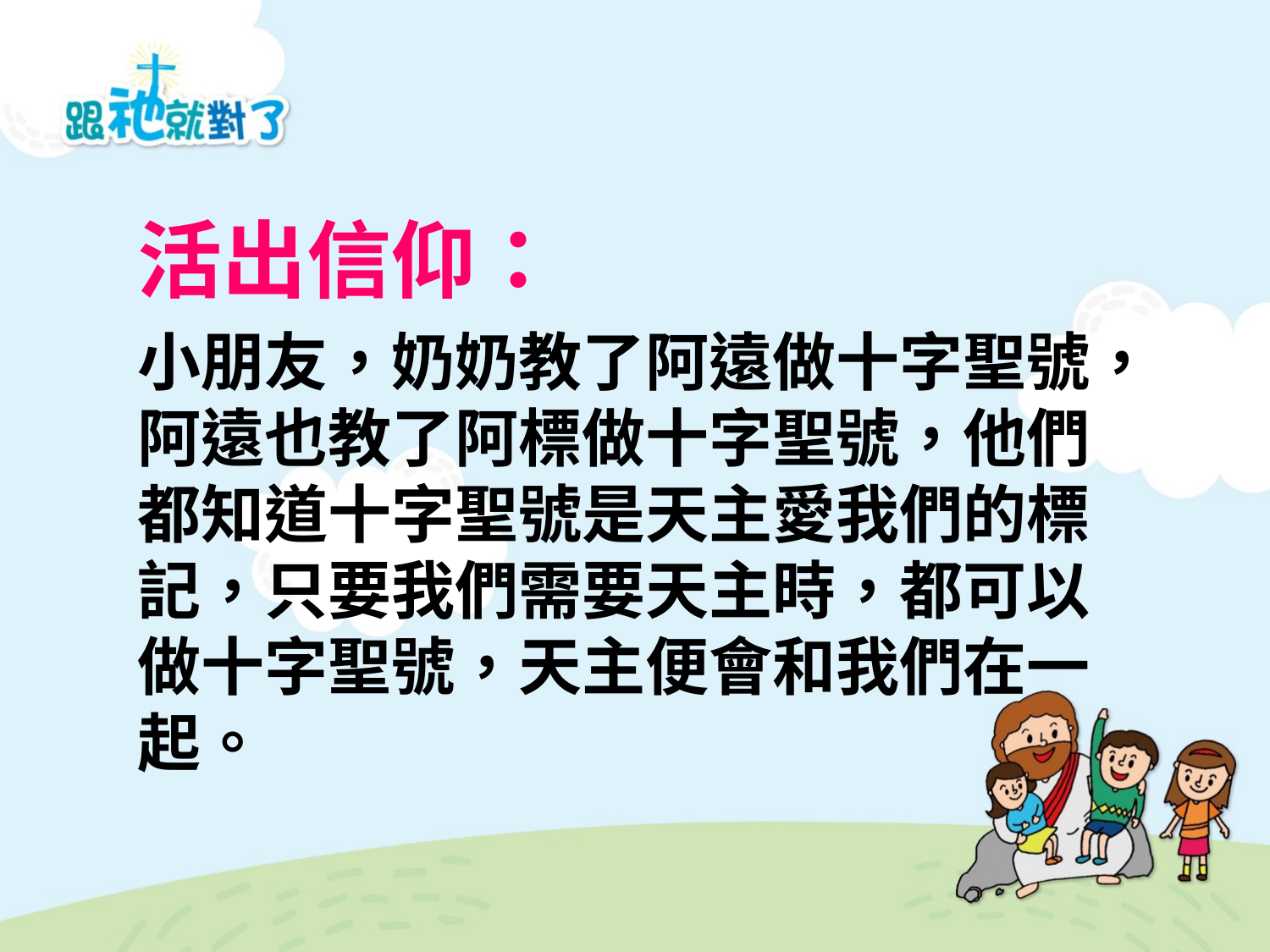

活出信仰：
小朋友，奶奶教了阿遠做十字聖號，阿遠也教了阿標做十字聖號，他們都知道十字聖號是天主愛我們的標記，只要我們需要天主時，都可以做十字聖號，天主便會和我們在一起。